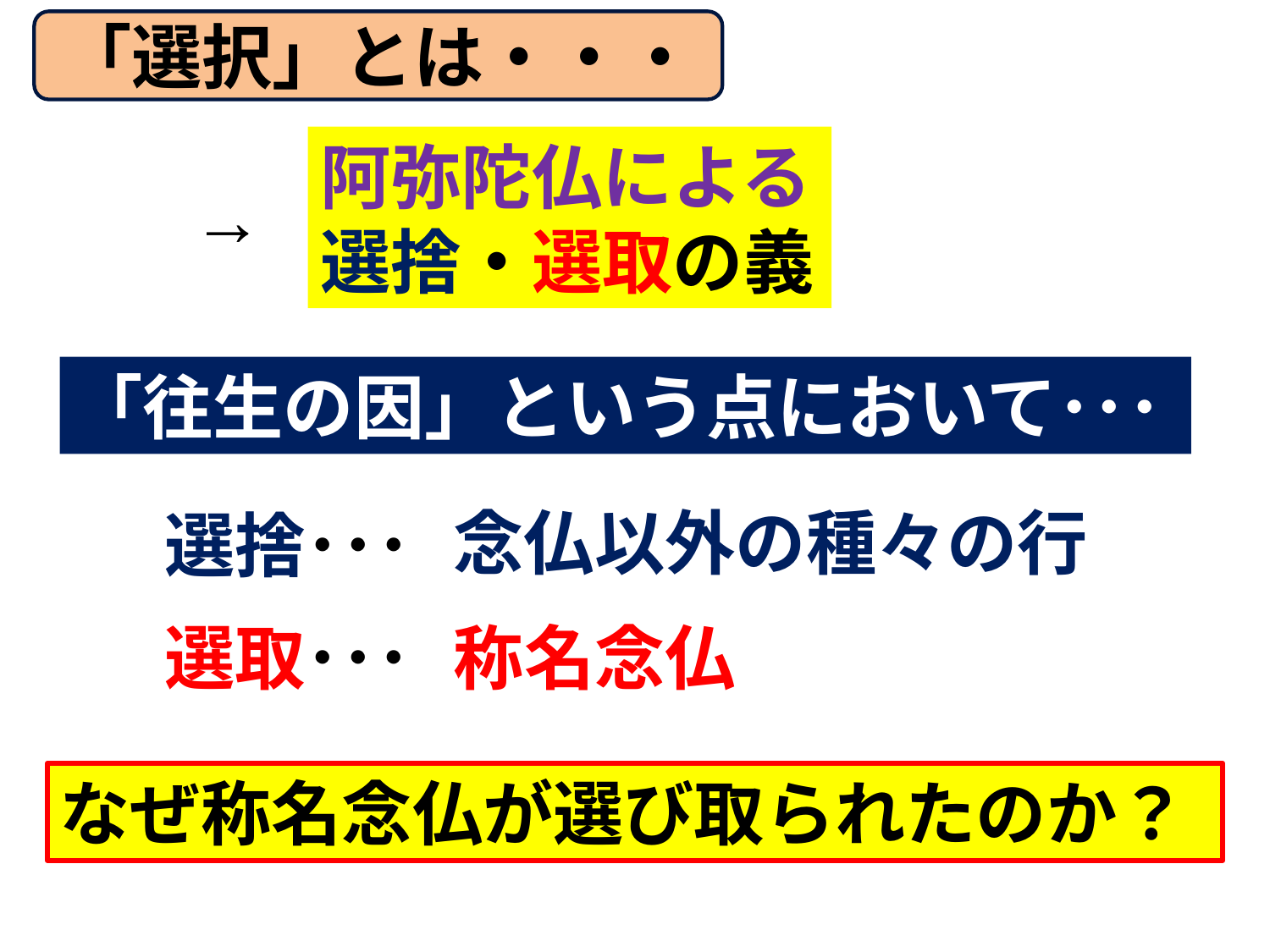

「選択」とは・・・
阿弥陀仏による選捨・選取の義
→
「往生の因」という点において･･･
念仏以外の種々の行
選捨･･･
選取･･･
称名念仏
なぜ称名念仏が選び取られたのか？